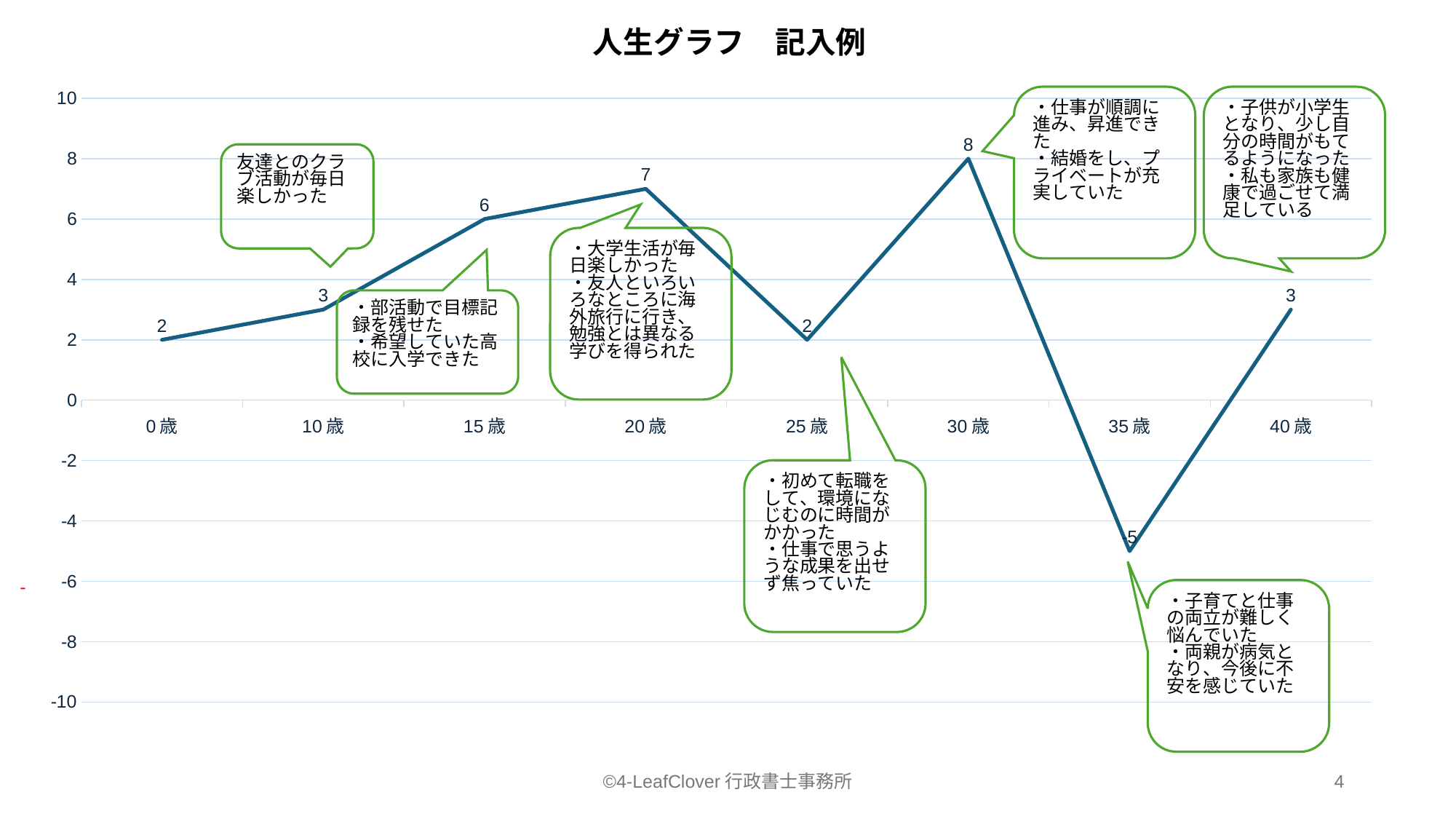

人生グラフ　記入例

### Chart

| Category |  |
|---|---|
| 0歳 | 2.0 |
| 10歳 | 3.0 |
| 15歳 | 6.0 |
| 20歳 | 7.0 |
| 25歳 | 2.0 |
| 30歳 | 8.0 |
| 35歳 | -5.0 |
| 40歳 | 3.0 |
-
©4-LeafClover行政書士事務所
4